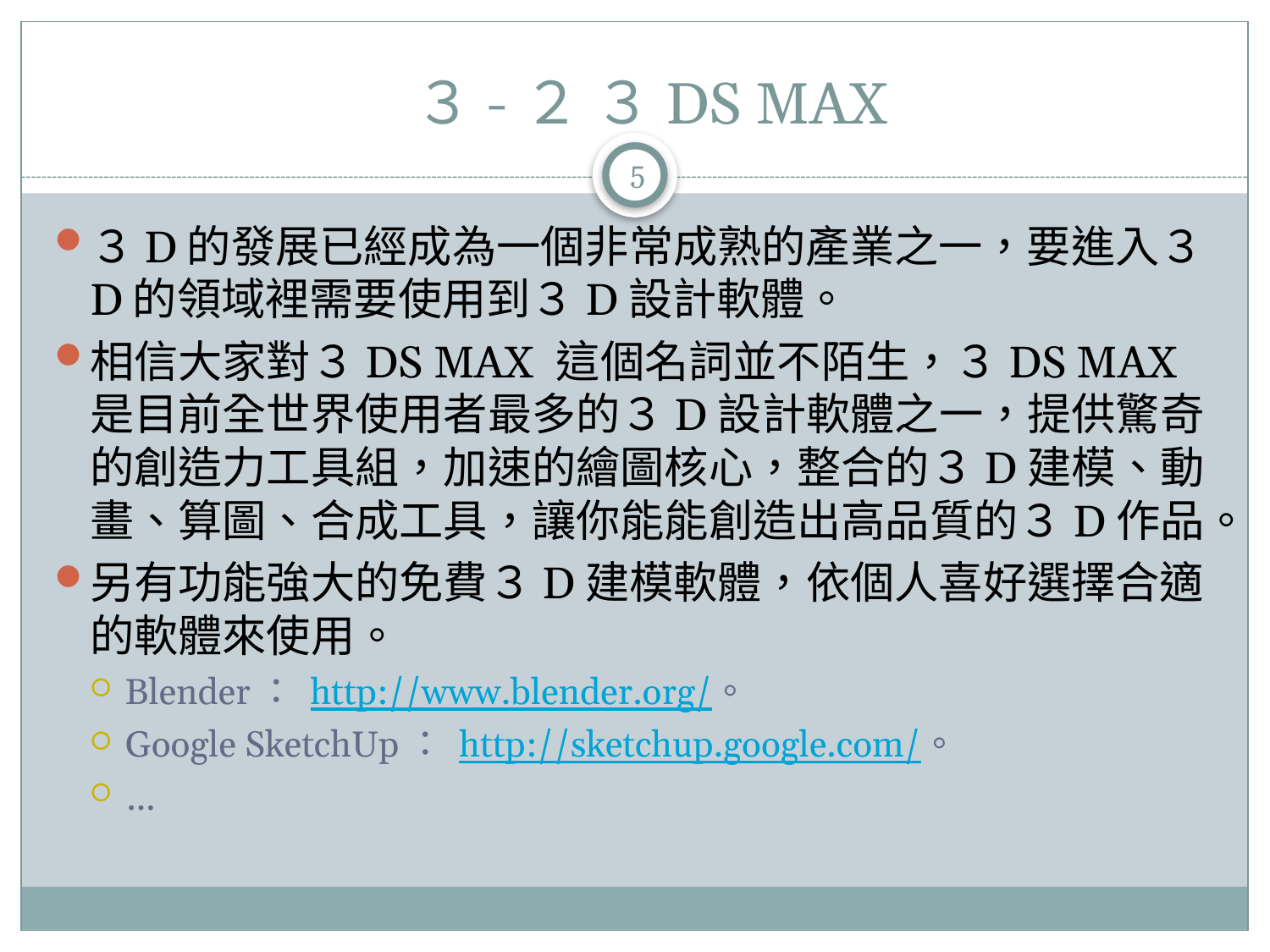

# ３-２ ３DS MAX
5
３D的發展已經成為一個非常成熟的產業之一，要進入３D的領域裡需要使用到３D設計軟體。
相信大家對３DS MAX 這個名詞並不陌生，３DS MAX是目前全世界使用者最多的３D設計軟體之一，提供驚奇的創造力工具組，加速的繪圖核心，整合的３D建模、動畫、算圖、合成工具，讓你能能創造出高品質的３D作品。
另有功能強大的免費３D建模軟體，依個人喜好選擇合適的軟體來使用。
Blender： http://www.blender.org/。
Google SketchUp： http://sketchup.google.com/。
…